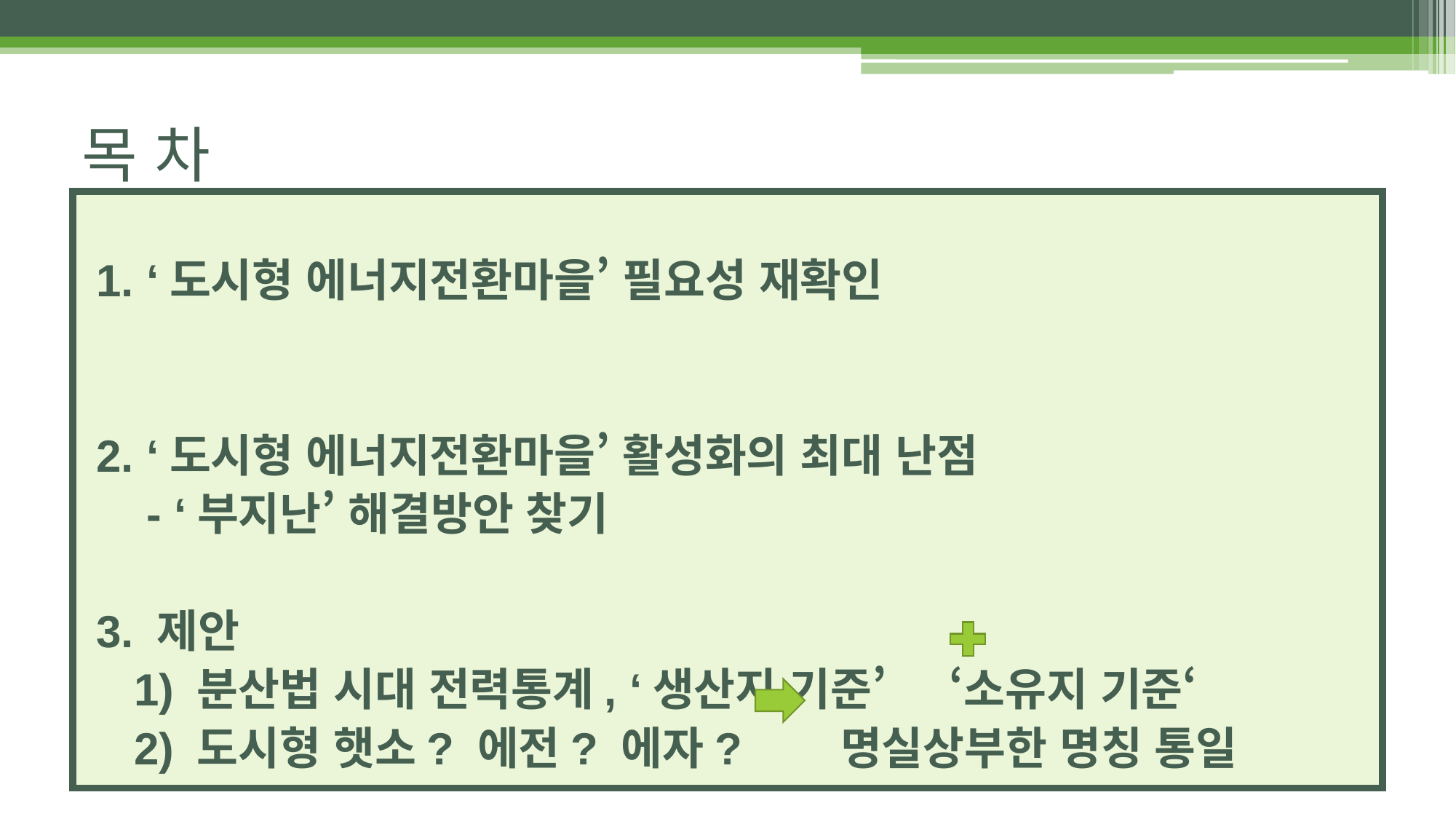

# 목 차

1. ‘도시형 에너지전환마을’ 필요성 재확인

2. ‘도시형 에너지전환마을’ 활성화의 최대 난점
    - ‘부지난’ 해결방안 찾기

3. 제안
   1) 분산법 시대 전력통계, ‘생산지 기준’     ‘소유지 기준‘
   2) 도시형 햇소? 에전? 에자?       명실상부한 명칭 통일